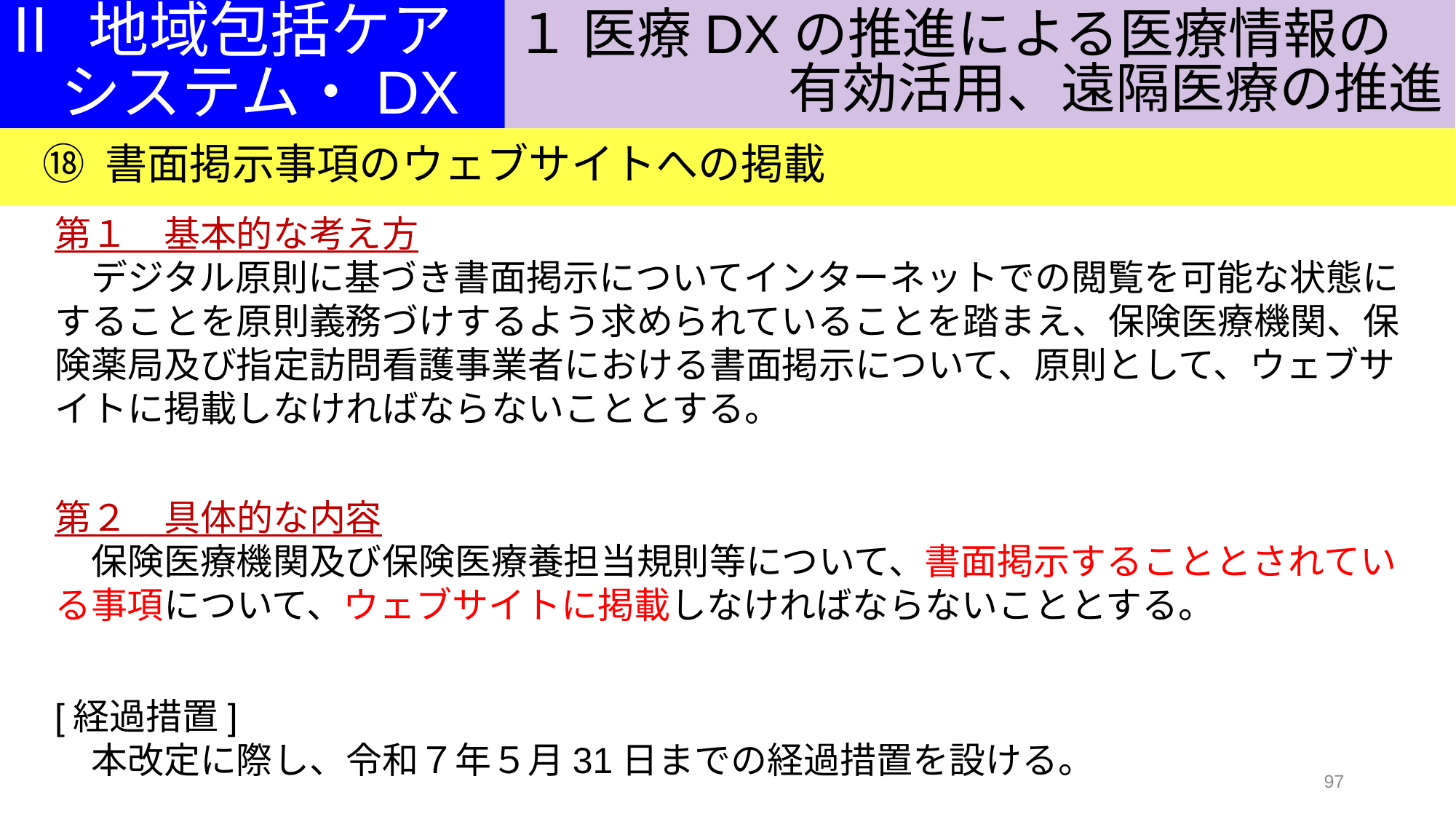

１ 医療DXの推進による医療情報の
　　　　　有効活用、遠隔医療の推進
Ⅱ 地域包括ケア
　システム・DX
⑱ 書面掲示事項のウェブサイトへの掲載
第１　基本的な考え方
　デジタル原則に基づき書面掲示についてインターネットでの閲覧を可能な状態にすることを原則義務づけするよう求められていることを踏まえ、保険医療機関、保険薬局及び指定訪問看護事業者における書面掲示について、原則として、ウェブサイトに掲載しなければならないこととする。

第２　具体的な内容
　保険医療機関及び保険医療養担当規則等について、書面掲示することとされている事項について、ウェブサイトに掲載しなければならないこととする。
[経過措置]
　本改定に際し、令和７年５月31日までの経過措置を設ける。
97